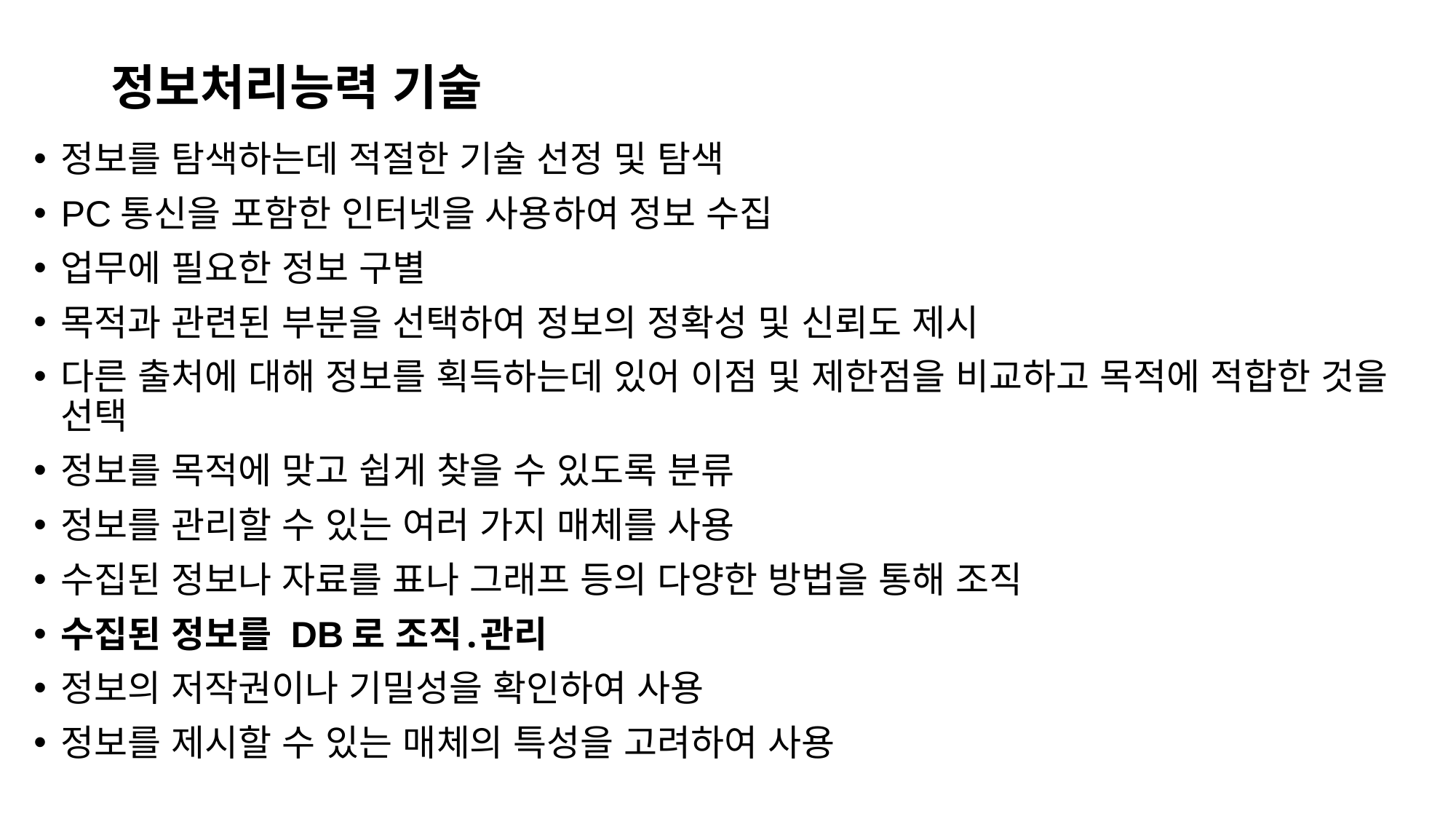

# 정보처리능력 기술
정보를 탐색하는데 적절한 기술 선정 및 탐색
PC통신을 포함한 인터넷을 사용하여 정보 수집
업무에 필요한 정보 구별
목적과 관련된 부분을 선택하여 정보의 정확성 및 신뢰도 제시
다른 출처에 대해 정보를 획득하는데 있어 이점 및 제한점을 비교하고 목적에 적합한 것을 선택
정보를 목적에 맞고 쉽게 찾을 수 있도록 분류
정보를 관리할 수 있는 여러 가지 매체를 사용
수집된 정보나 자료를 표나 그래프 등의 다양한 방법을 통해 조직
수집된 정보를 DB로 조직․관리
정보의 저작권이나 기밀성을 확인하여 사용
정보를 제시할 수 있는 매체의 특성을 고려하여 사용